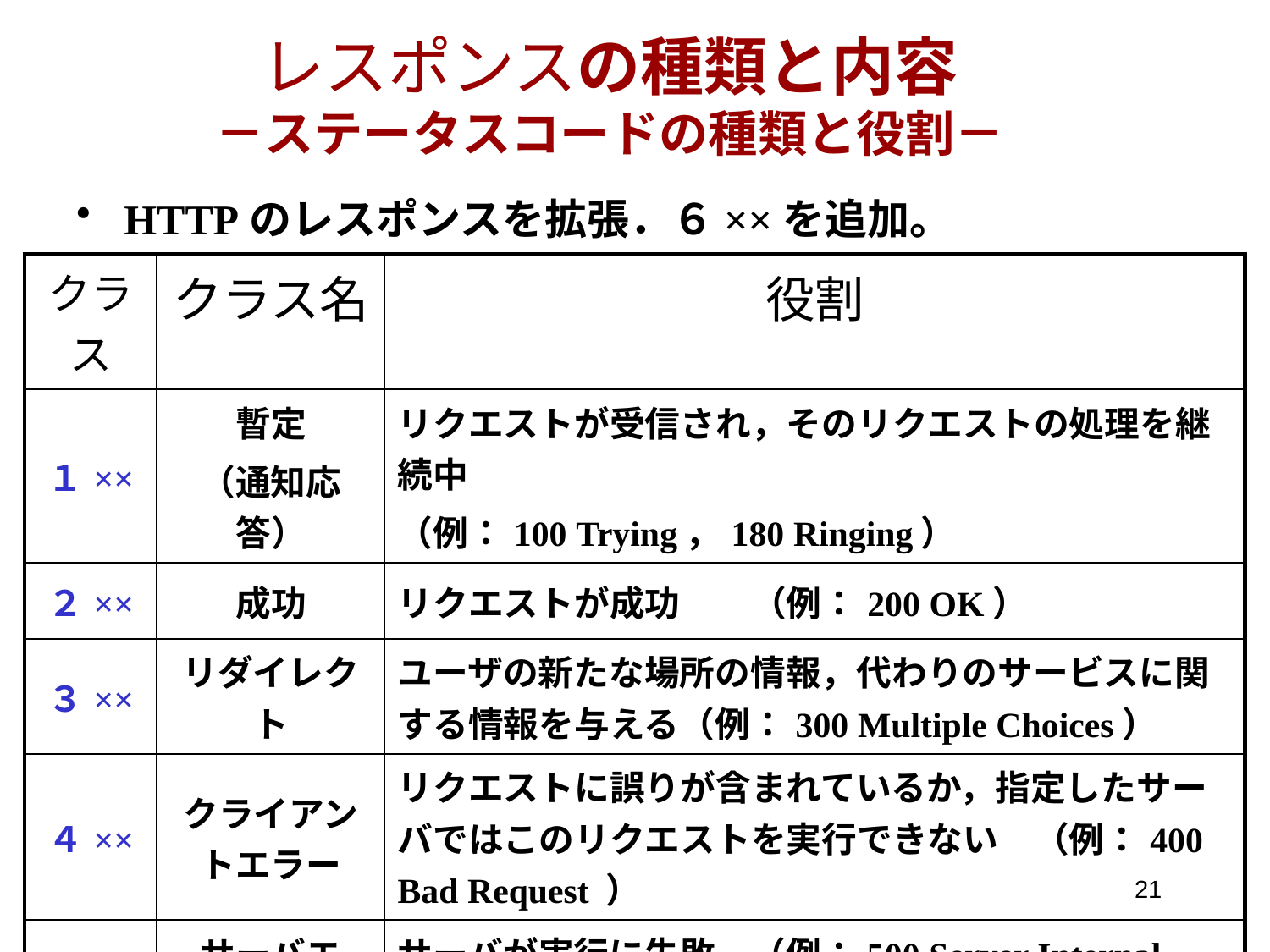

# レスポンスの種類と内容 －ステータスコードの種類と役割－
HTTPのレスポンスを拡張．６××を追加。
| クラス | クラス名 | 役割 |
| --- | --- | --- |
| １×× | 暫定 （通知応答） | リクエストが受信され，そのリクエストの処理を継続中 （例：100 Trying，180 Ringing） |
| ２×× | 成功 | リクエストが成功　　（例：200 OK） |
| ３×× | リダイレクト | ユーザの新たな場所の情報，代わりのサービスに関する情報を与える（例：300 Multiple Choices） |
| ４×× | クライアントエラー | リクエストに誤りが含まれているか，指定したサーバではこのリクエストを実行できない　（例：400 Bad Request ） |
| ５×× | サーバエラー | サーバが実行に失敗　（例：500 Server Internal Error） |
| ６×× | グローバル エラー | どのサーバでも実行不可　（例：600 Busy Everywhere) |
21